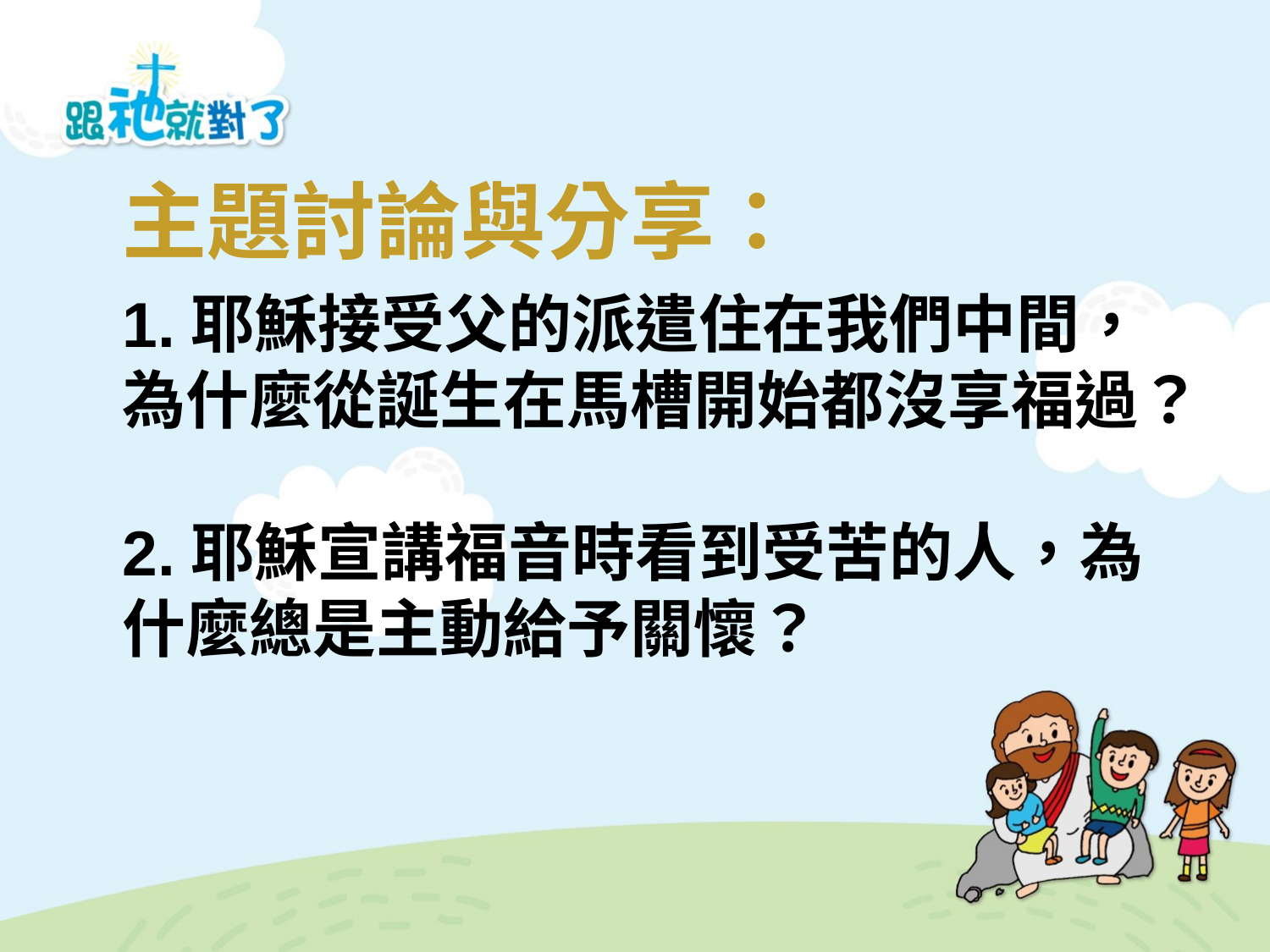

主題討論與分享：
1.耶穌接受父的派遣住在我們中間，為什麼從誕生在馬槽開始都沒享福過？

2.耶穌宣講福音時看到受苦的人，為什麼總是主動給予關懷？